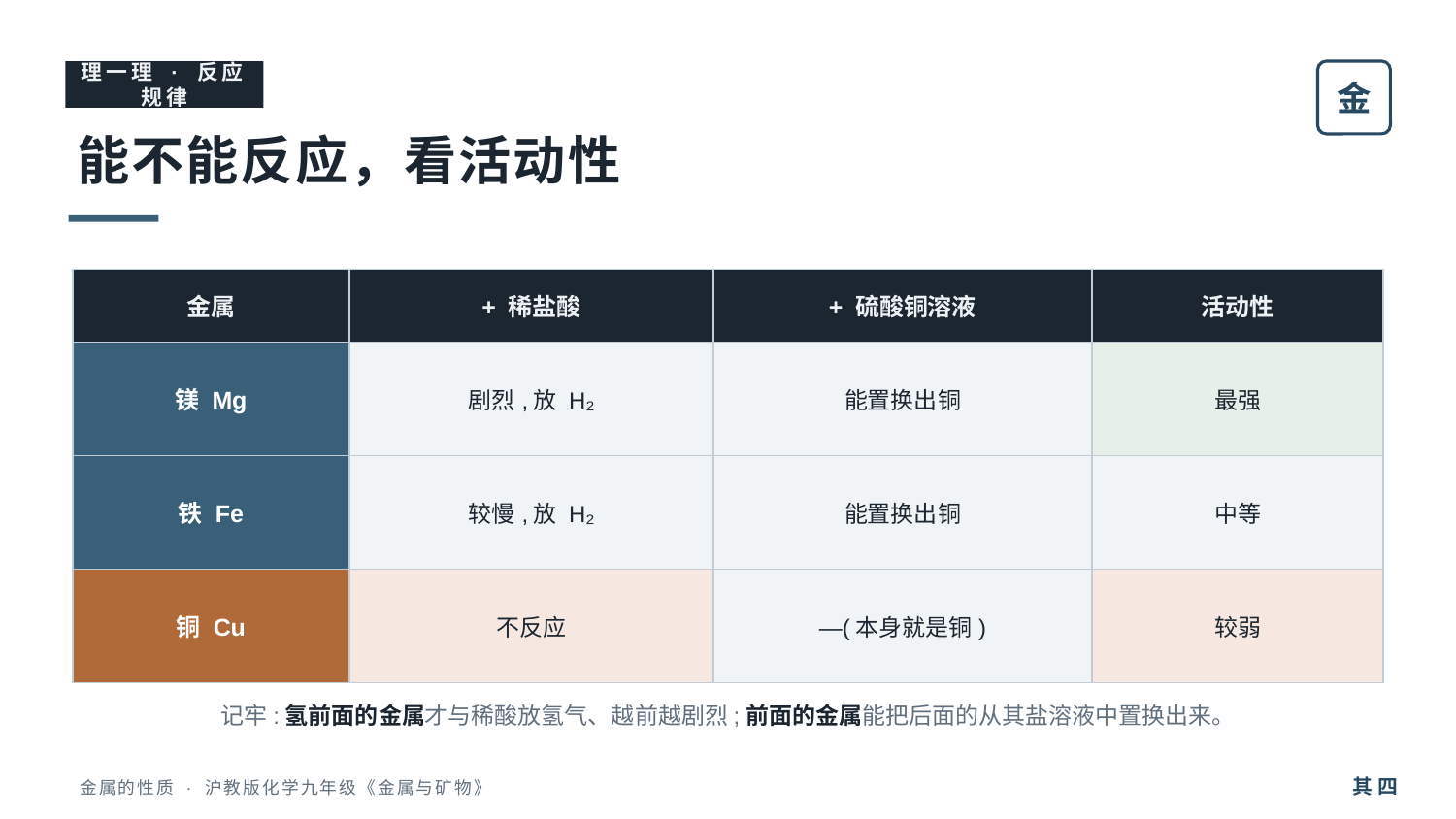

理一理 · 反应规律
金

能不能反应，看活动性

| 金属 | + 稀盐酸 | + 硫酸铜溶液 | 活动性 |
| --- | --- | --- | --- |
| 镁 Mg | 剧烈,放 H₂ | 能置换出铜 | 最强 |
| 铁 Fe | 较慢,放 H₂ | 能置换出铜 | 中等 |
| 铜 Cu | 不反应 | —(本身就是铜) | 较弱 |
记牢:氢前面的金属才与稀酸放氢气、越前越剧烈;前面的金属能把后面的从其盐溶液中置换出来。
其 四
金属的性质 · 沪教版化学九年级《金属与矿物》